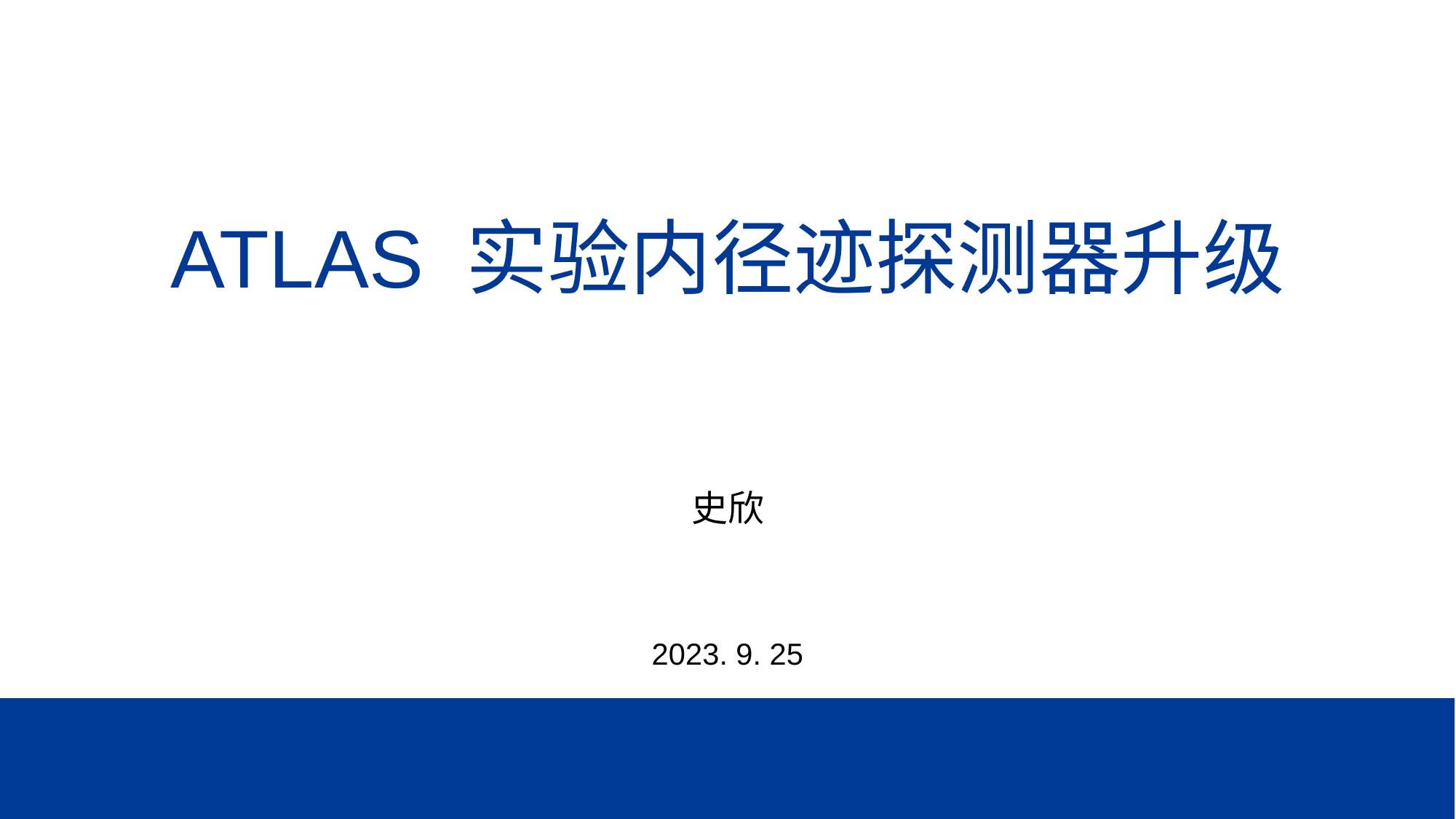

# ATLAS 实验内径迹探测器升级
史欣
2023. 9. 25